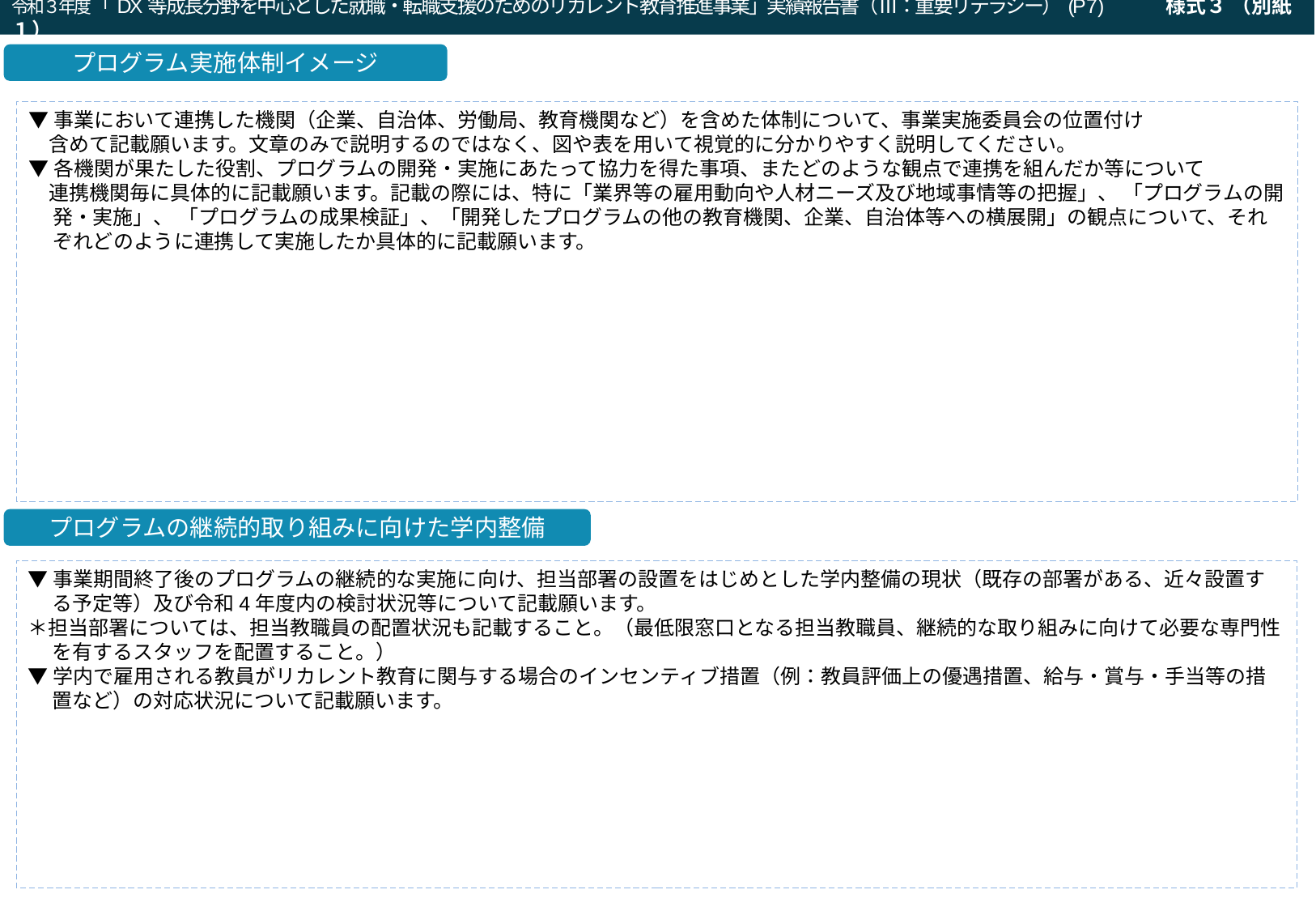

令和３年度「DX等成長分野を中心とした就職・転職支援のためのリカレント教育推進事業」実績報告書（ Ⅲ：重要リテラシー）(P7)　　　様式３ （別紙１）
令和２年度「就職・転職支援のための大学リカレント教育推進事業（就職・転職支援のためのリカレント教育プログラムの開発・実施）」企画提案書（a：求職支援）(P7)
プログラム実施体制イメージ
▼事業において連携した機関（企業、自治体、労働局、教育機関など）を含めた体制について、事業実施委員会の位置付け
　含めて記載願います。文章のみで説明するのではなく、図や表を用いて視覚的に分かりやすく説明してください。
▼各機関が果たした役割、プログラムの開発・実施にあたって協力を得た事項、またどのような観点で連携を組んだか等について
　連携機関毎に具体的に記載願います。記載の際には、特に「業界等の雇用動向や人材ニーズ及び地域事情等の把握」、 「プログラムの開発・実施」、 「プログラムの成果検証」、「開発したプログラムの他の教育機関、企業、自治体等への横展開」の観点について、それぞれどのように連携して実施したか具体的に記載願います。

プログラムの継続的取り組みに向けた学内整備
▼事業期間終了後のプログラムの継続的な実施に向け、担当部署の設置をはじめとした学内整備の現状（既存の部署がある、近々設置する予定等）及び令和4年度内の検討状況等について記載願います。
＊担当部署については、担当教職員の配置状況も記載すること。（最低限窓口となる担当教職員、継続的な取り組みに向けて必要な専門性を有するスタッフを配置すること。）
▼学内で雇用される教員がリカレント教育に関与する場合のインセンティブ措置（例：教員評価上の優遇措置、給与・賞与・手当等の措置など）の対応状況について記載願います。